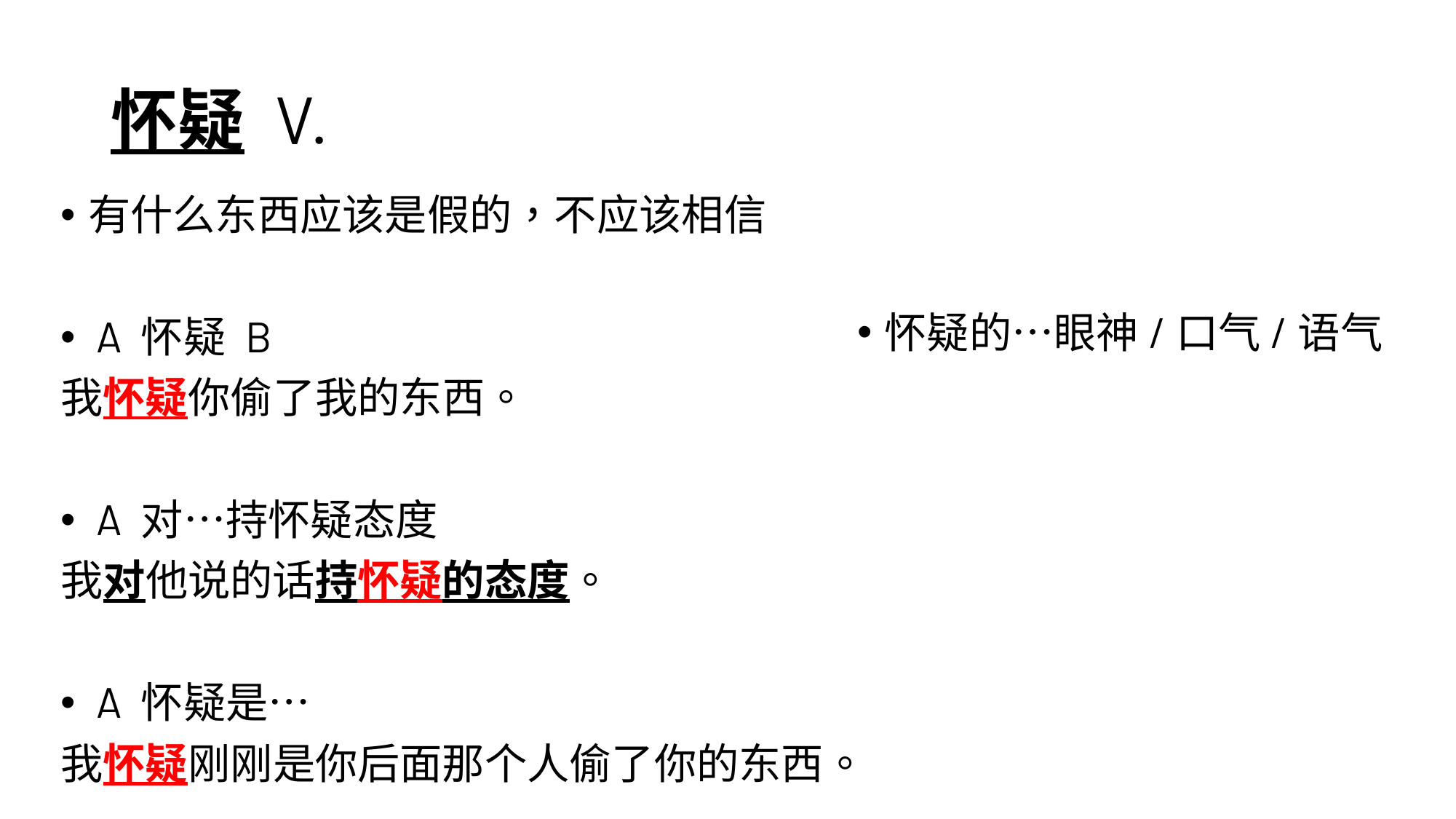

# 怀疑 V.
有什么东西应该是假的，不应该相信

 A 怀疑 B
我怀疑你偷了我的东西。

 A 对…持怀疑态度
我对他说的话持怀疑的态度。

 A 怀疑是…
我怀疑刚刚是你后面那个人偷了你的东西。

怀疑的…眼神/口气/语气